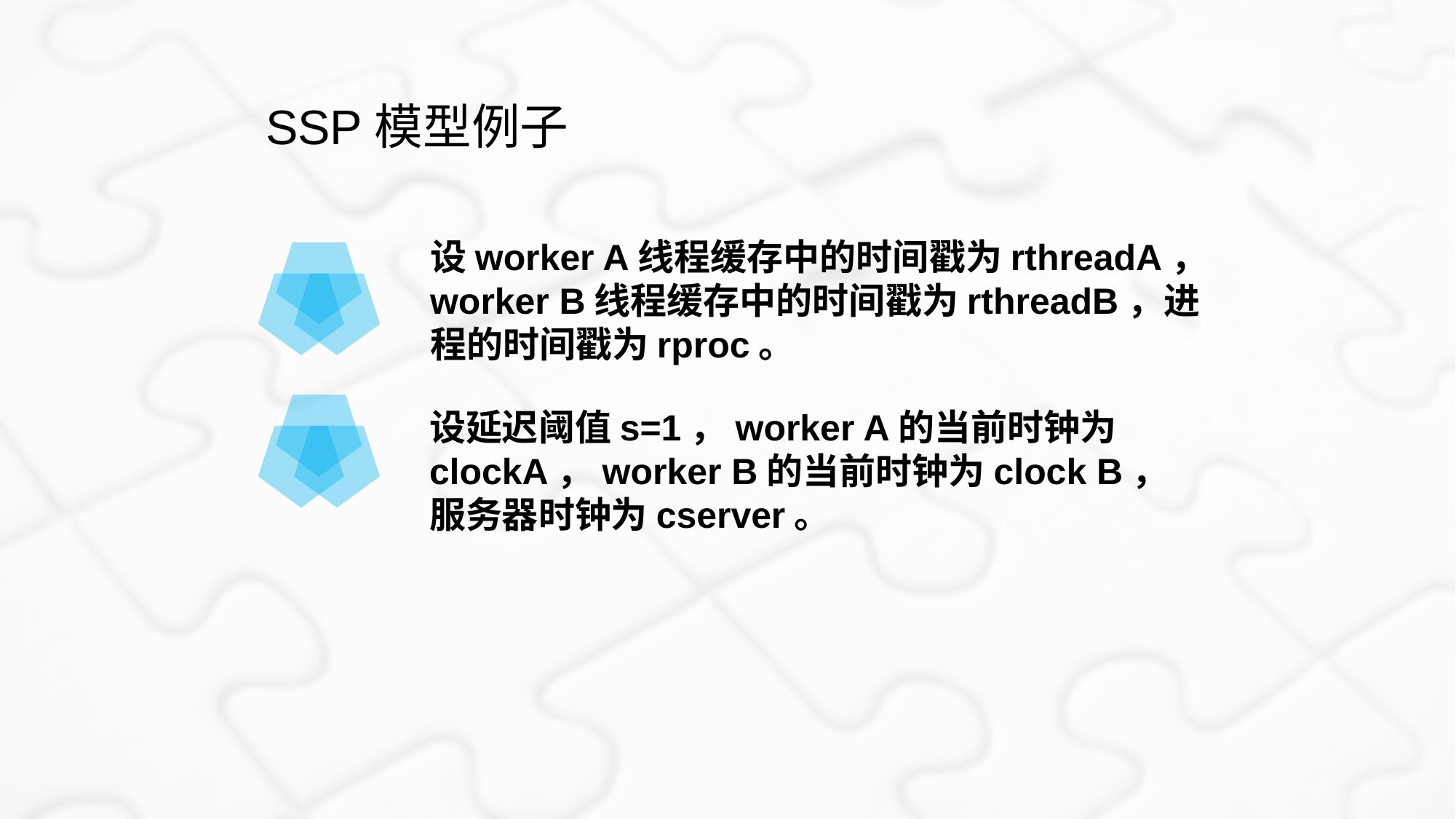

SSP模型例子
设worker A线程缓存中的时间戳为rthreadA，worker B线程缓存中的时间戳为rthreadB，进程的时间戳为rproc。

设延迟阈值s=1，worker A的当前时钟为clockA，worker B的当前时钟为clock B，服务器时钟为cserver。